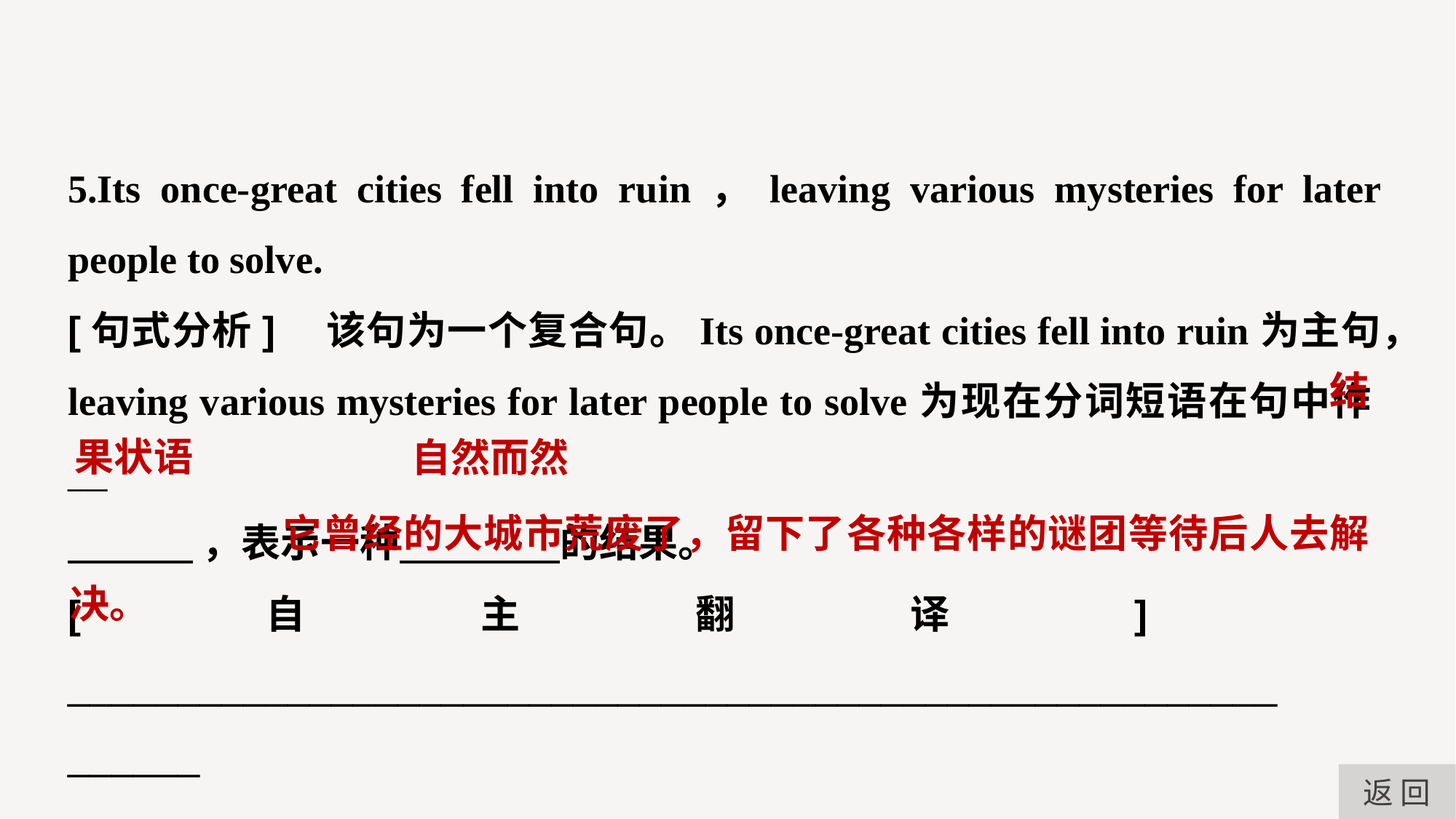

5.Its once-great cities fell into ruin，leaving various mysteries for later people to solve.
[句式分析]　该句为一个复合句。Its once-great cities fell into ruin为主句，leaving various mysteries for later people to solve为现在分词短语在句中作__
              ，表示一种                  的结果。
[自主翻译]　_______________________________________________________
______
结
果状语
自然而然
                     它曾经的大城市荒废了，留下了各种各样的谜团等待后人去解决。
返 回